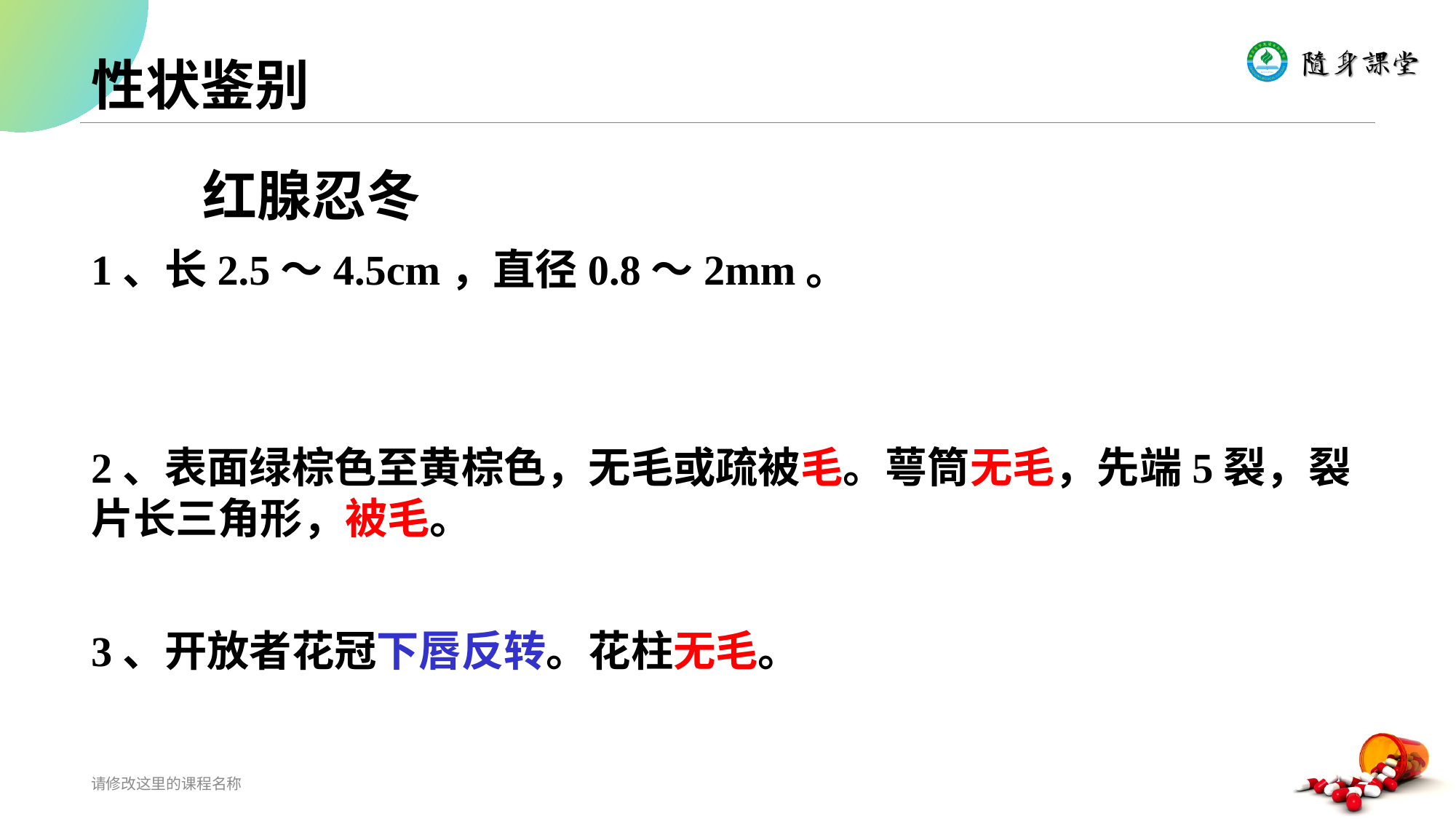

# 性状鉴别
        红腺忍冬
1、长2.5～4.5cm，直径0.8～2mm。

2、表面绿棕色至黄棕色，无毛或疏被毛。萼筒无毛，先端5裂，裂片长三角形，被毛。

3、开放者花冠下唇反转。花柱无毛。

请修改这里的课程名称
13